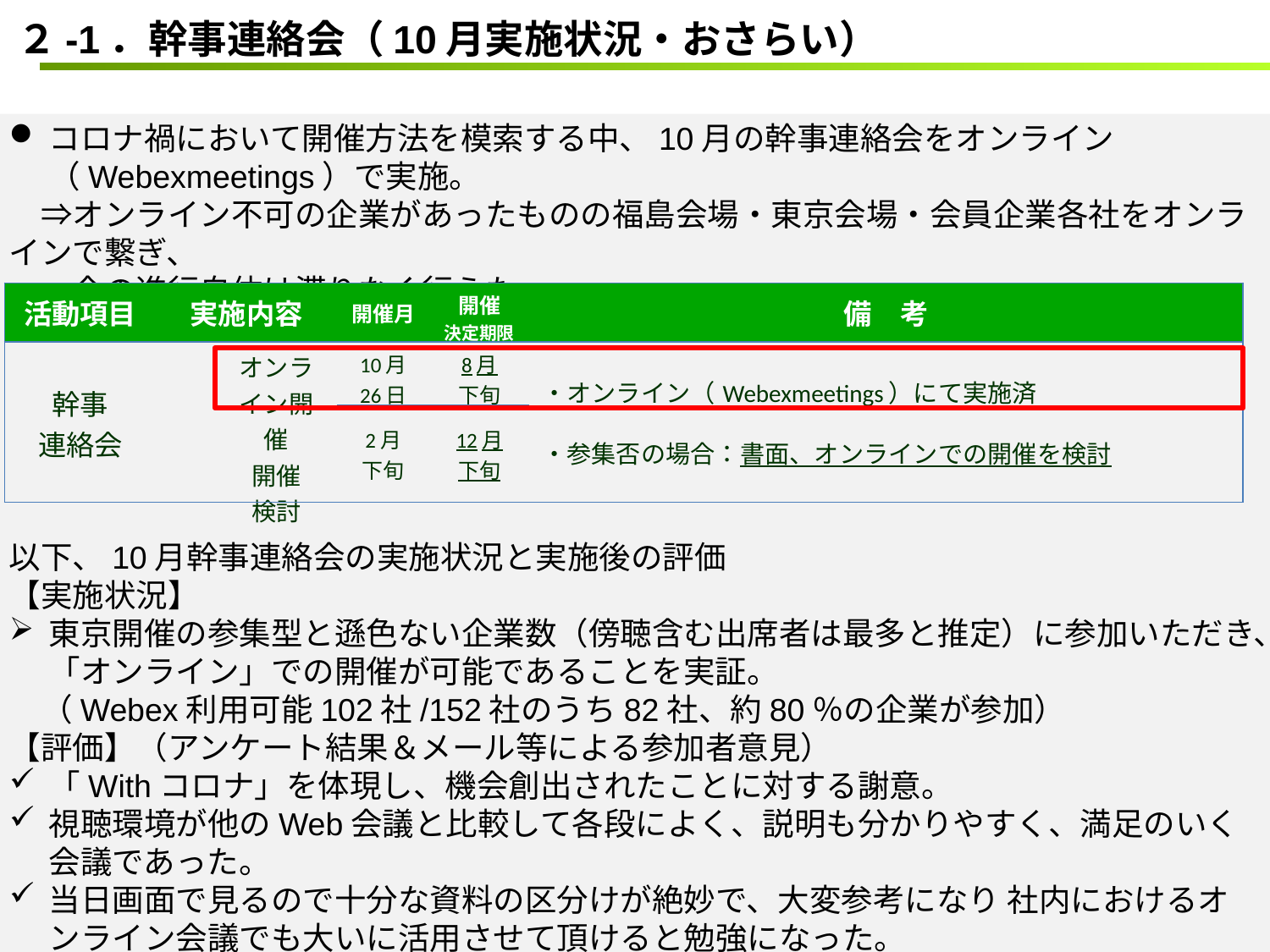

２-1．幹事連絡会（10月実施状況・おさらい）
コロナ禍において開催方法を模索する中、10月の幹事連絡会をオンライン（Webexmeetings）で実施。
　⇒オンライン不可の企業があったものの福島会場・東京会場・会員企業各社をオンラインで繋ぎ、
　　会の進行自体は滞りなく行えた。

以下、10月幹事連絡会の実施状況と実施後の評価
【実施状況】
東京開催の参集型と遜色ない企業数（傍聴含む出席者は最多と推定）に参加いただき、「オンライン」での開催が可能であることを実証。
　（Webex利用可能102社/152社のうち82社、約80％の企業が参加）
【評価】（アンケート結果＆メール等による参加者意見）
「Withコロナ」を体現し、機会創出されたことに対する謝意。
視聴環境が他のWeb会議と比較して各段によく、説明も分かりやすく、満足のいく会議であった。
当日画面で見るので十分な資料の区分けが絶妙で、大変参考になり 社内におけるオンライン会議でも大いに活用させて頂けると勉強になった。
| 活動項目 | 実施内容 |  | 開催月 | 開催 決定期限 | 備　考 |
| --- | --- | --- | --- | --- | --- |
| 幹事 連絡会 |  | オンライン開催 開催 検討 | 10月 26日 | 8月 下旬 | ・オンライン（Webexmeetings）にて実施済 ・参集否の場合：書面、オンラインでの開催を検討 |
|  |  |  | 2月 下旬 | 12月 下旬 |  |

取扱注意　ふくしま応援企業ネットワーク関係者限り　ふくしま応援企業ネットワーク事務局　2020.12
3